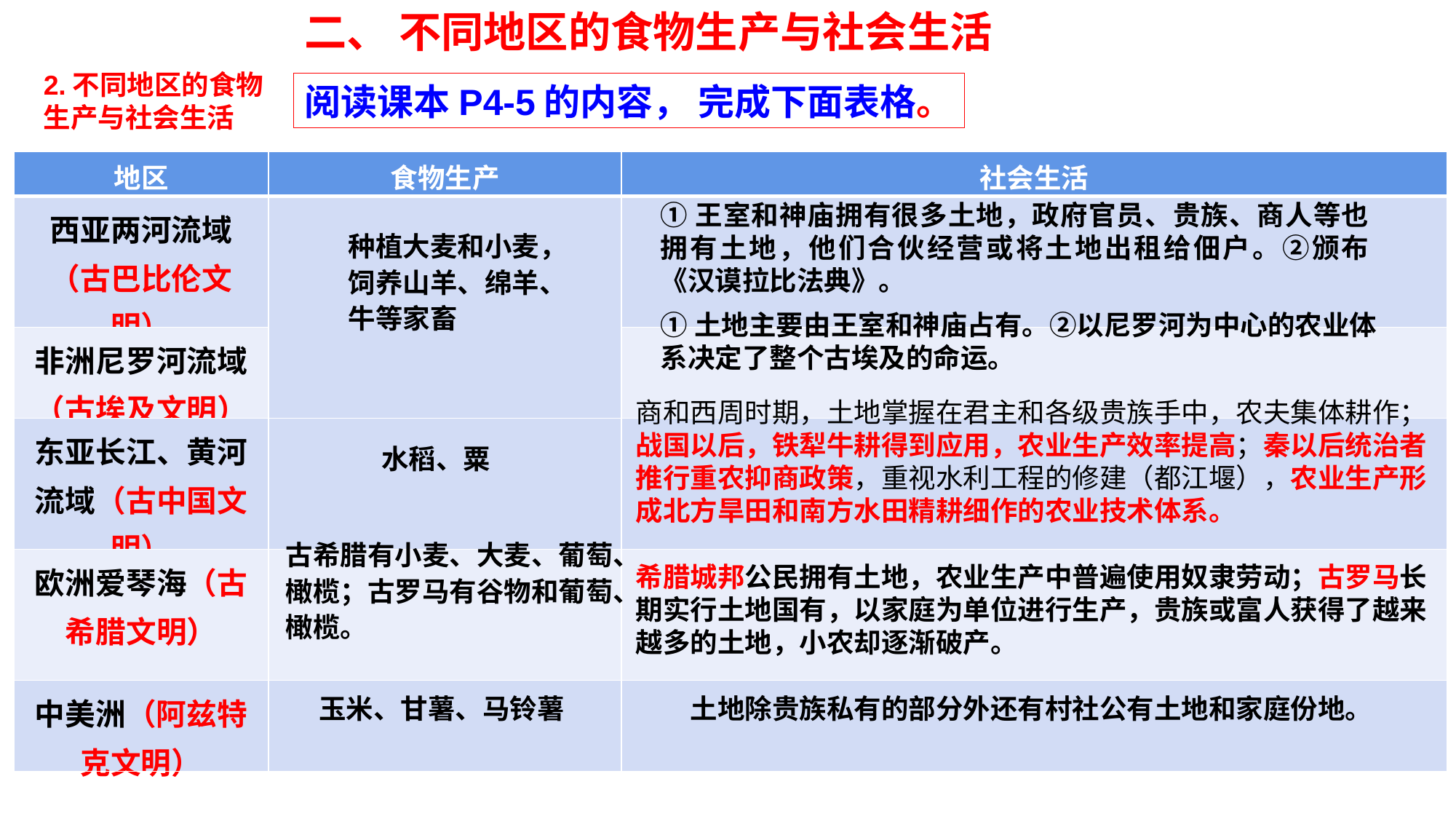

二、 不同地区的食物生产与社会生活
2.不同地区的食物生产与社会生活
阅读课本P4-5的内容， 完成下面表格。
| 地区 | 食物生产 | 社会生活 |
| --- | --- | --- |
| 西亚两河流域（古巴比伦文明） |  |  |
| 非洲尼罗河流域（古埃及文明） |  |  |
| 东亚长江、黄河流域（古中国文明） |  |  |
| 欧洲爱琴海（古希腊文明） |  |  |
| 中美洲（阿兹特克文明） |  |  |
①王室和神庙拥有很多土地，政府官员、贵族、商人等也拥有土地，他们合伙经营或将土地出租给佃户。②颁布《汉谟拉比法典》。
种植大麦和小麦，饲养山羊、绵羊、牛等家畜
①土地主要由王室和神庙占有。②以尼罗河为中心的农业体系决定了整个古埃及的命运。
商和西周时期，土地掌握在君主和各级贵族手中，农夫集体耕作；战国以后，铁犁牛耕得到应用，农业生产效率提高；秦以后统治者推行重农抑商政策，重视水利工程的修建（都江堰），农业生产形成北方旱田和南方水田精耕细作的农业技术体系。
水稻、粟
古希腊有小麦、大麦、葡萄、橄榄；古罗马有谷物和葡萄、橄榄。
希腊城邦公民拥有土地，农业生产中普遍使用奴隶劳动；古罗马长期实行土地国有，以家庭为单位进行生产，贵族或富人获得了越来越多的土地，小农却逐渐破产。
玉米、甘薯、马铃薯
土地除贵族私有的部分外还有村社公有土地和家庭份地。